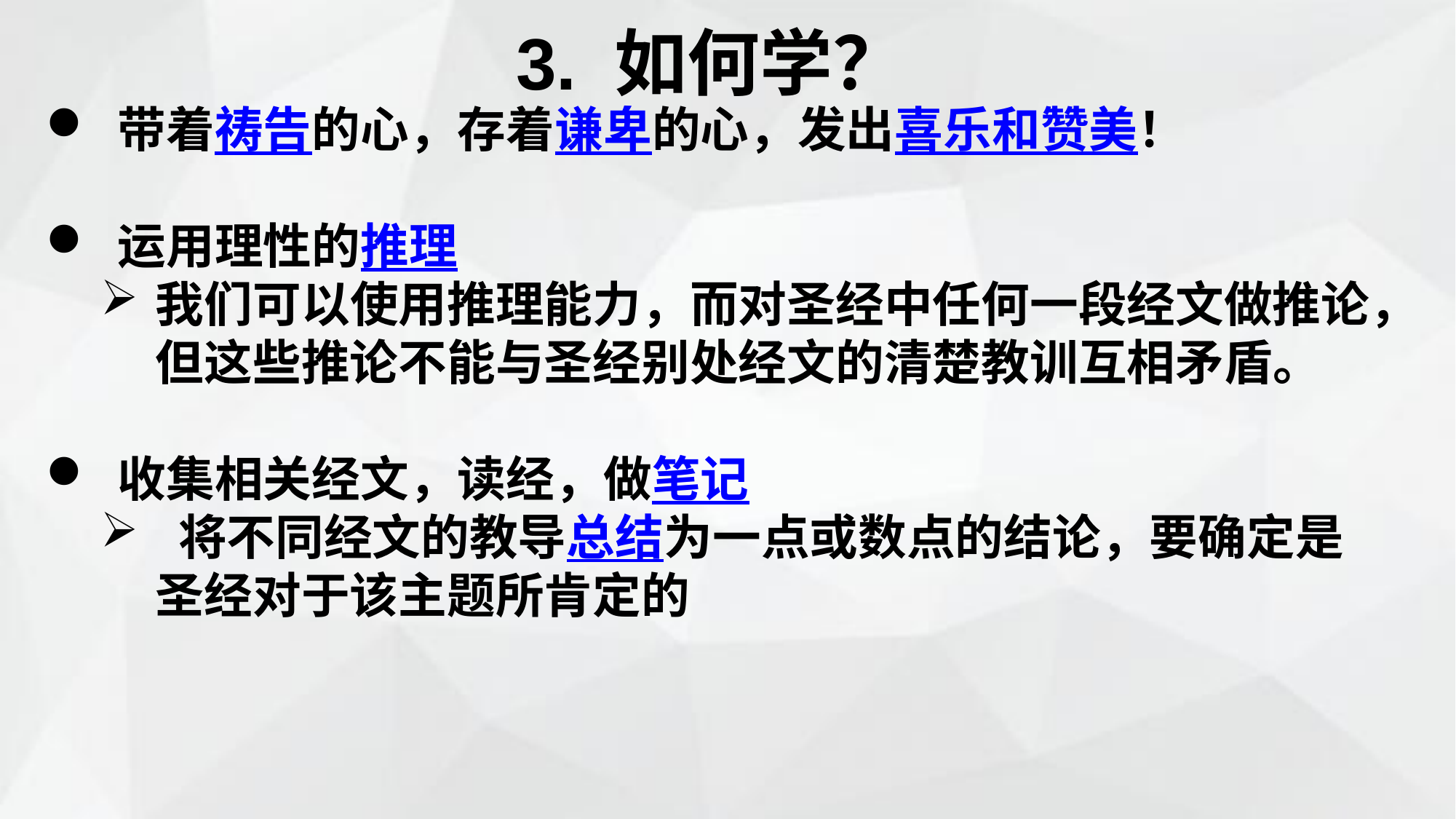

3. 如何学？
 带着祷告的心，存着谦卑的心，发出喜乐和赞美！

 运用理性的推理
我们可以使用推理能力，而对圣经中任何一段经文做推论，但这些推论不能与圣经别处经文的清楚教训互相矛盾。

 收集相关经文，读经，做笔记
 将不同经文的教导总结为一点或数点的结论，要确定是圣经对于该主题所肯定的

26